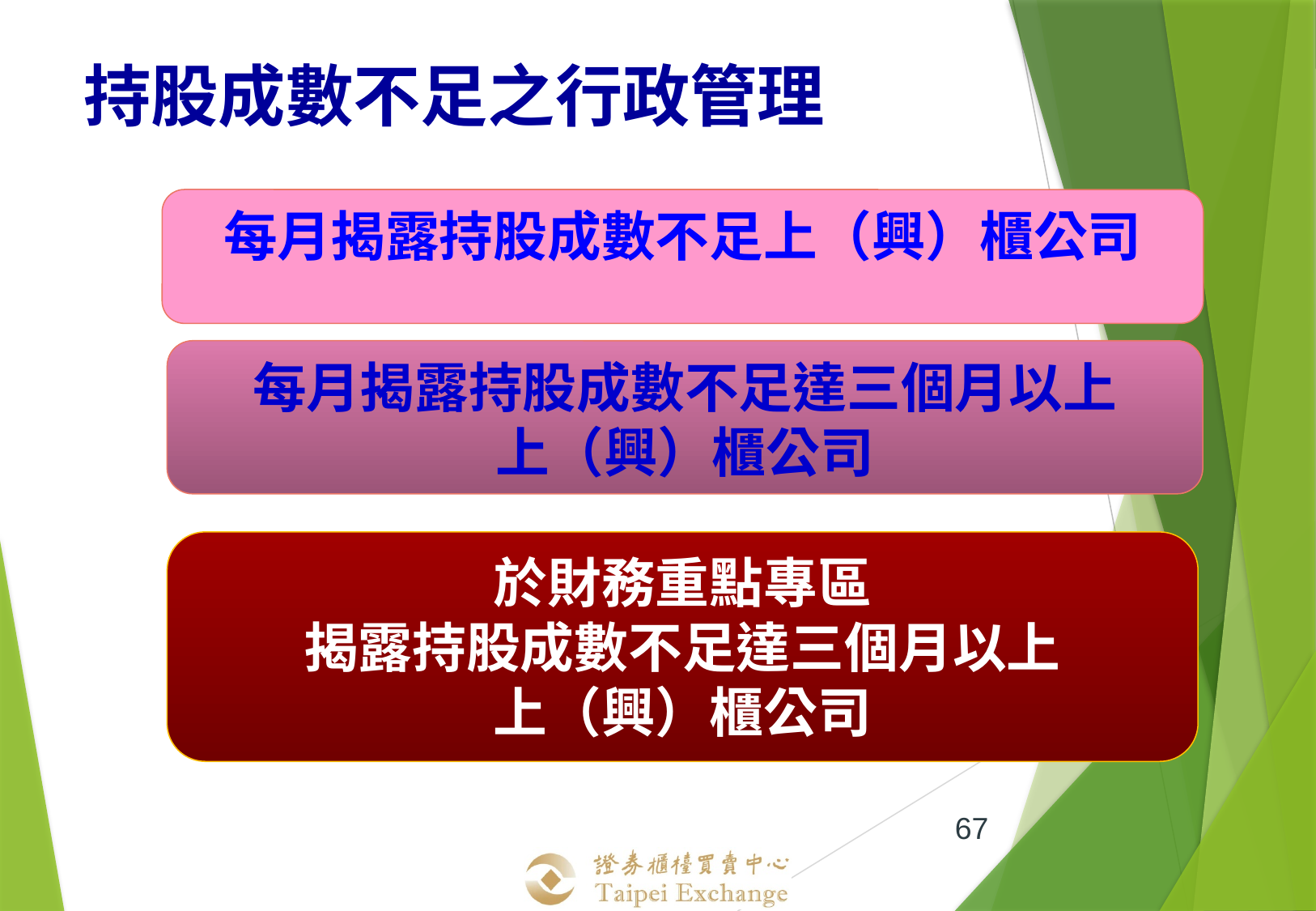

持股成數不足之行政管理
每月揭露持股成數不足上（興）櫃公司
每月揭露持股成數不足達三個月以上
上（興）櫃公司
於財務重點專區
揭露持股成數不足達三個月以上
上（興）櫃公司
67